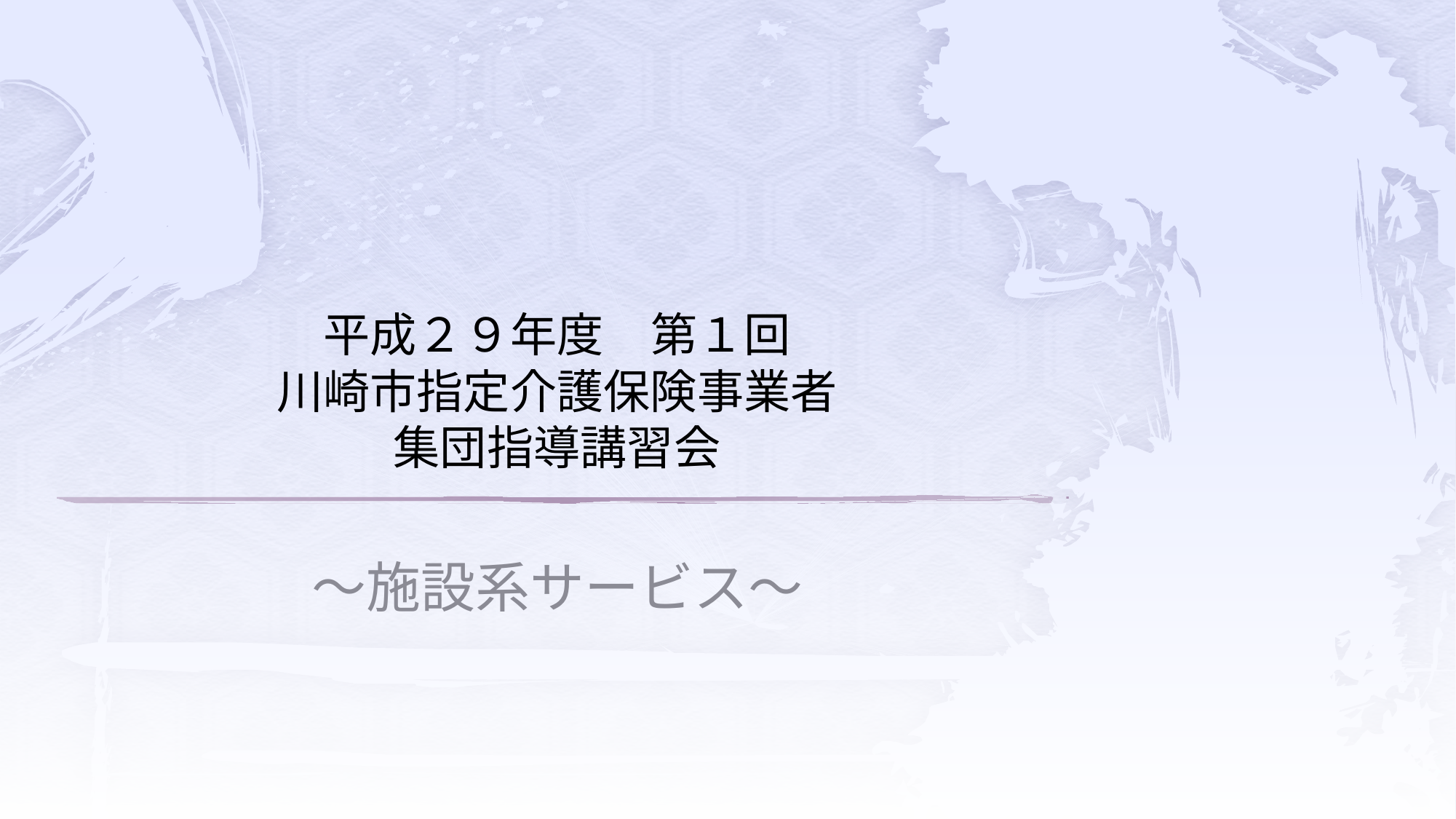

# 平成２９年度　第１回 川崎市指定介護保険事業者 集団指導講習会
～施設系サービス～